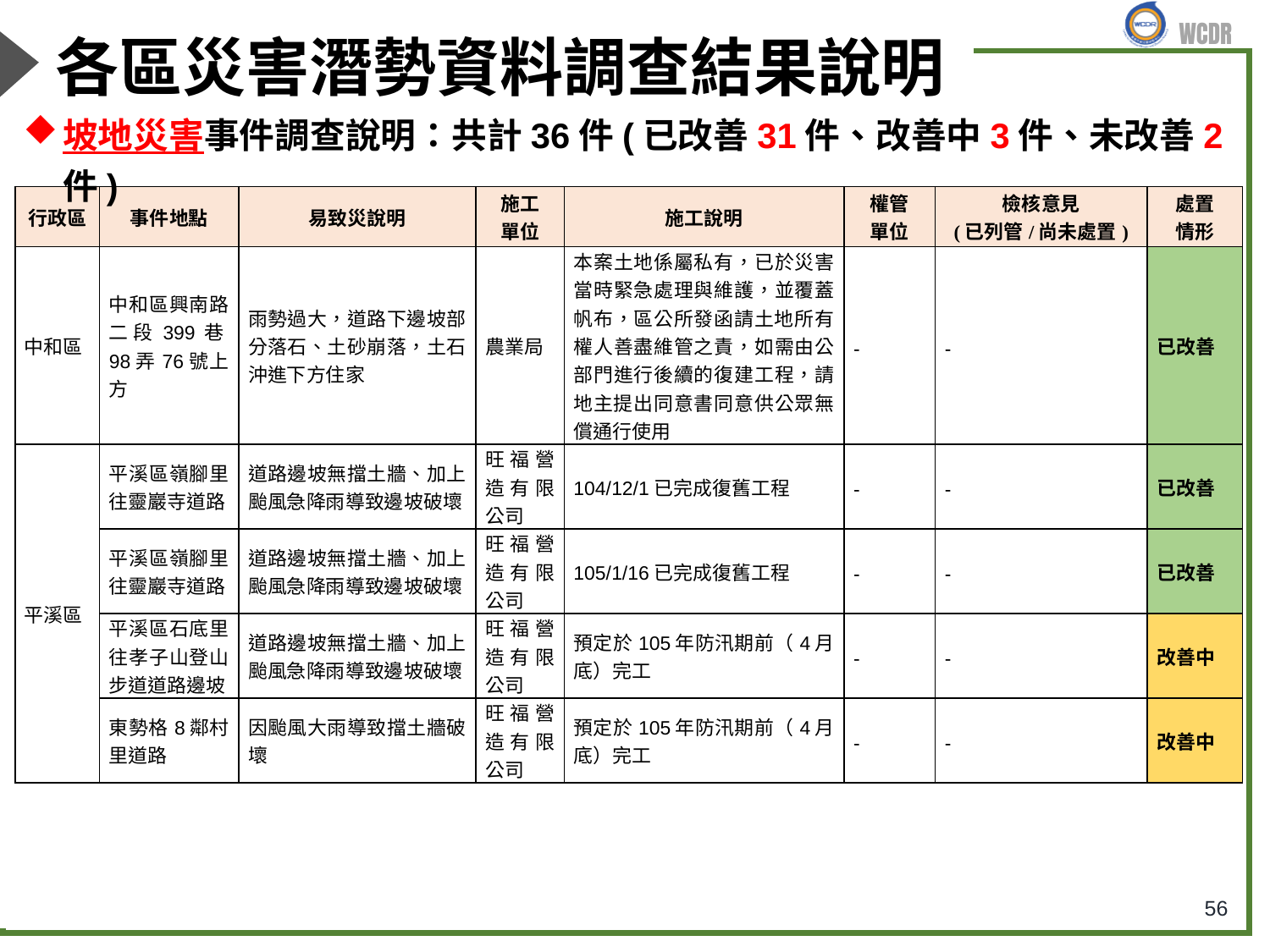

# 各區災害潛勢資料調查結果說明
坡地災害事件調查說明：共計36件(已改善31件、改善中3件、未改善2件)
| 行政區 | 事件地點 | 易致災說明 | 施工 單位 | 施工說明 | 權管 單位 | 檢核意見 (已列管/尚未處置) | 處置 情形 |
| --- | --- | --- | --- | --- | --- | --- | --- |
| 中和區 | 中和區興南路二段399巷98弄76號上方 | 雨勢過大，道路下邊坡部分落石、土砂崩落，土石沖進下方住家 | 農業局 | 本案土地係屬私有，已於災害當時緊急處理與維護，並覆蓋帆布，區公所發函請土地所有權人善盡維管之責，如需由公部門進行後續的復建工程，請地主提出同意書同意供公眾無償通行使用 | - | - | 已改善 |
| 平溪區 | 平溪區嶺腳里往靈巖寺道路 | 道路邊坡無擋土牆、加上颱風急降雨導致邊坡破壞 | 旺福營造有限公司 | 104/12/1已完成復舊工程 | - | - | 已改善 |
|  | 平溪區嶺腳里往靈巖寺道路 | 道路邊坡無擋土牆、加上颱風急降雨導致邊坡破壞 | 旺福營造有限公司 | 105/1/16已完成復舊工程 | - | - | 已改善 |
|  | 平溪區石底里往孝子山登山步道道路邊坡 | 道路邊坡無擋土牆、加上颱風急降雨導致邊坡破壞 | 旺福營造有限公司 | 預定於105年防汛期前（4月底）完工 | - | - | 改善中 |
|  | 東勢格8鄰村里道路 | 因颱風大雨導致擋土牆破壞 | 旺福營造有限公司 | 預定於105年防汛期前（4月底）完工 | - | - | 改善中 |
56